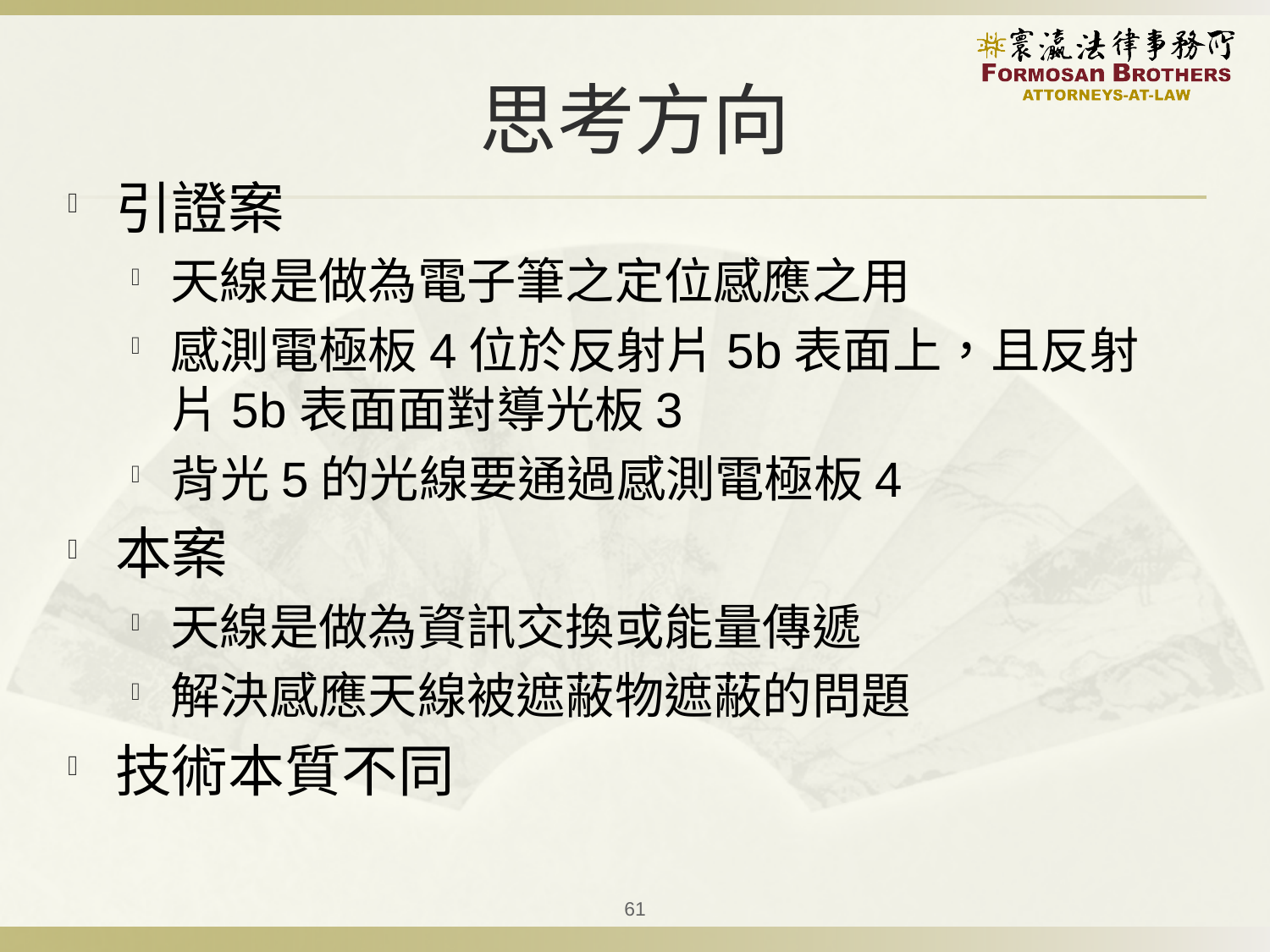

# 思考方向
引證案
天線是做為電子筆之定位感應之用
感測電極板4位於反射片5b表面上，且反射片5b表面面對導光板3
背光5的光線要通過感測電極板4
本案
天線是做為資訊交換或能量傳遞
解決感應天線被遮蔽物遮蔽的問題
技術本質不同
61